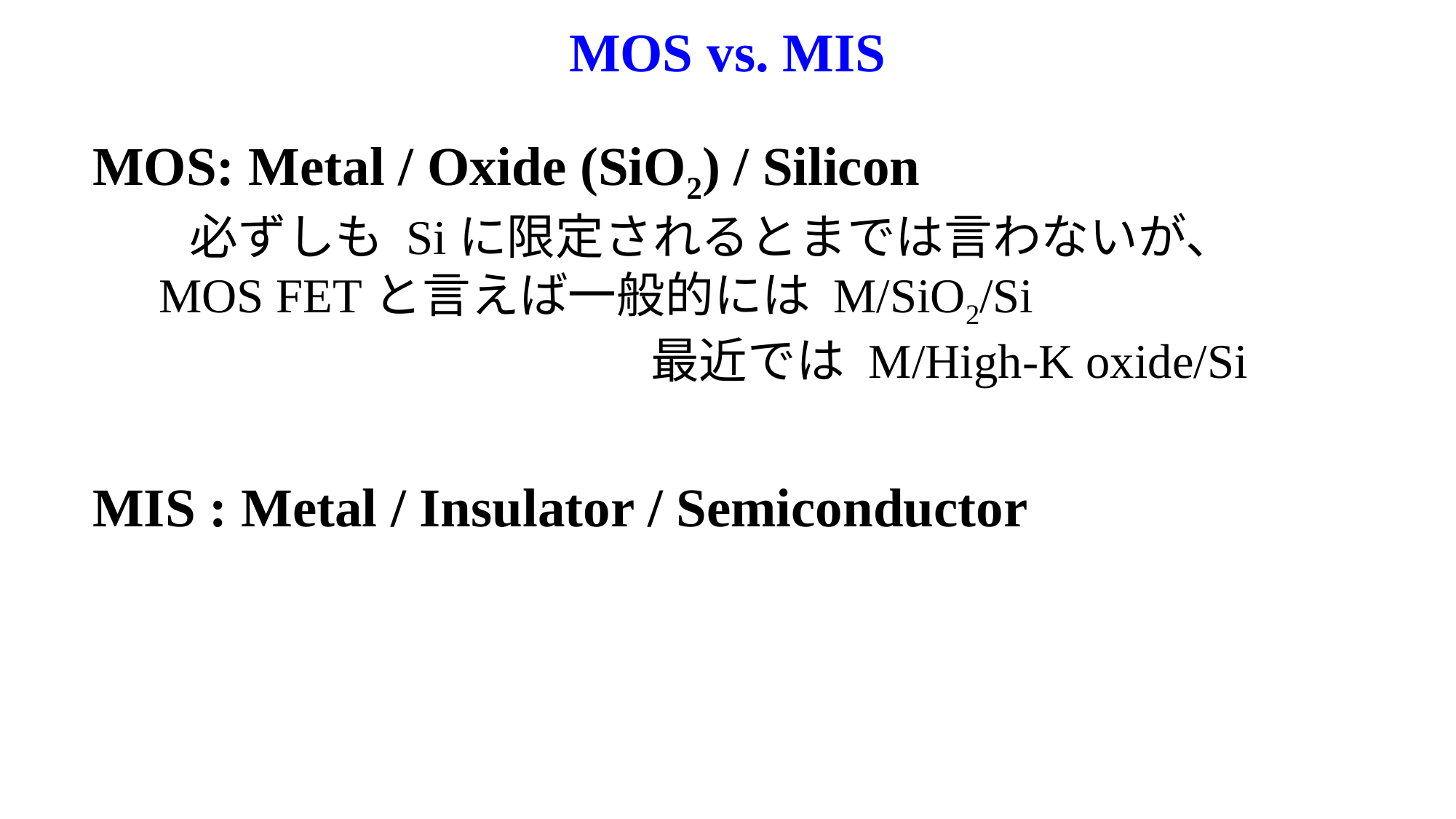

MOS vs. MIS
MOS: Metal / Oxide (SiO2) / Silicon
　　必ずしも Siに限定されるとまでは言わないが、
     MOS FETと言えば一般的には M/SiO2/Si
　　　　　                             最近では M/High-K oxide/Si

MIS : Metal / Insulator / Semiconductor